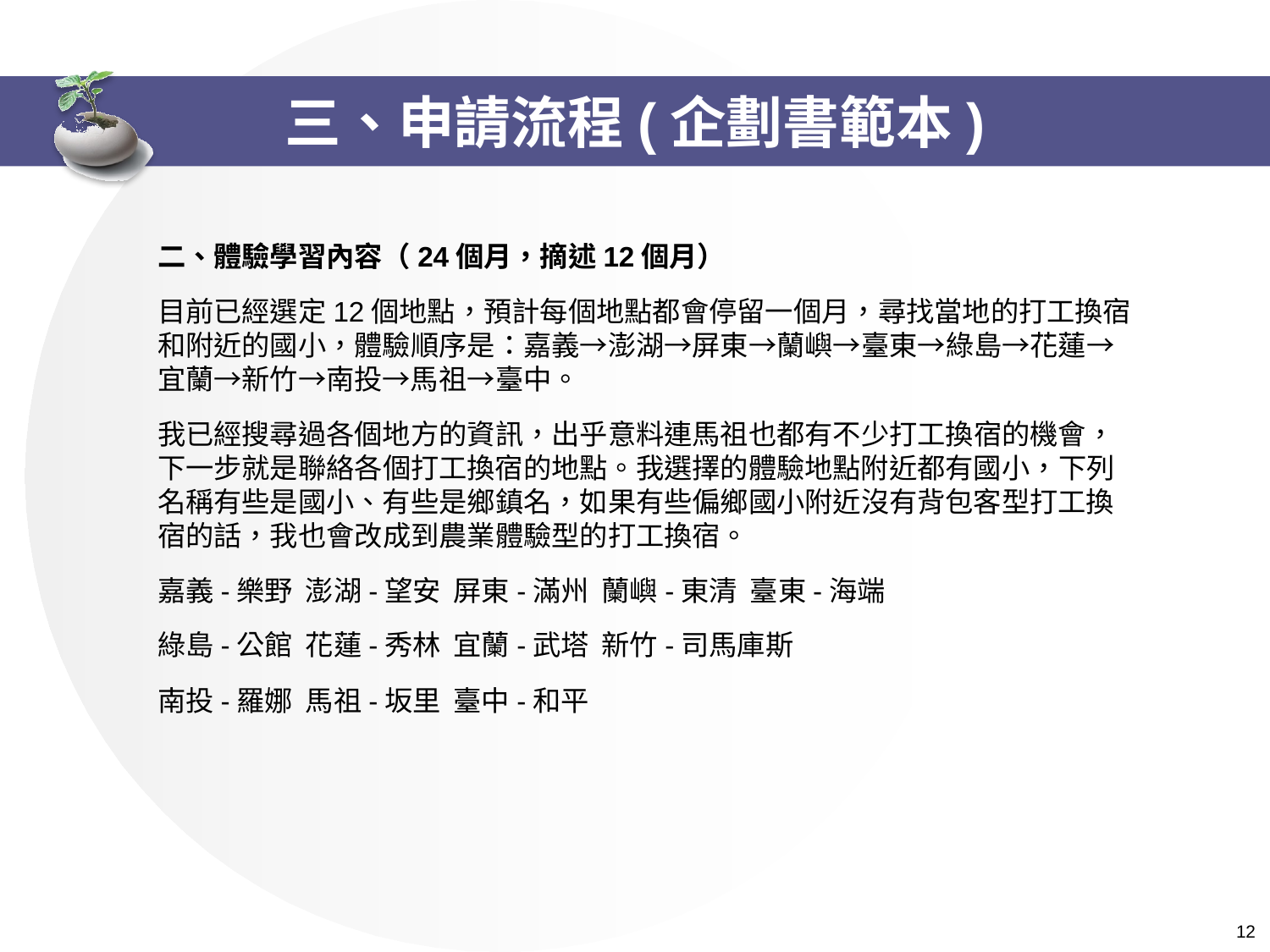

# 三、申請流程(企劃書範本)
二、體驗學習內容（24個月，摘述12個月）
目前已經選定12個地點，預計每個地點都會停留一個月，尋找當地的打工換宿和附近的國小，體驗順序是：嘉義→澎湖→屏東→蘭嶼→臺東→綠島→花蓮→宜蘭→新竹→南投→馬祖→臺中。
我已經搜尋過各個地方的資訊，出乎意料連馬祖也都有不少打工換宿的機會，下一步就是聯絡各個打工換宿的地點。我選擇的體驗地點附近都有國小，下列名稱有些是國小、有些是鄉鎮名，如果有些偏鄉國小附近沒有背包客型打工換宿的話，我也會改成到農業體驗型的打工換宿。
嘉義-樂野  澎湖-望安  屏東-滿州  蘭嶼-東清  臺東-海端
綠島-公館  花蓮-秀林  宜蘭-武塔  新竹-司馬庫斯
南投-羅娜  馬祖-坂里  臺中-和平

              12